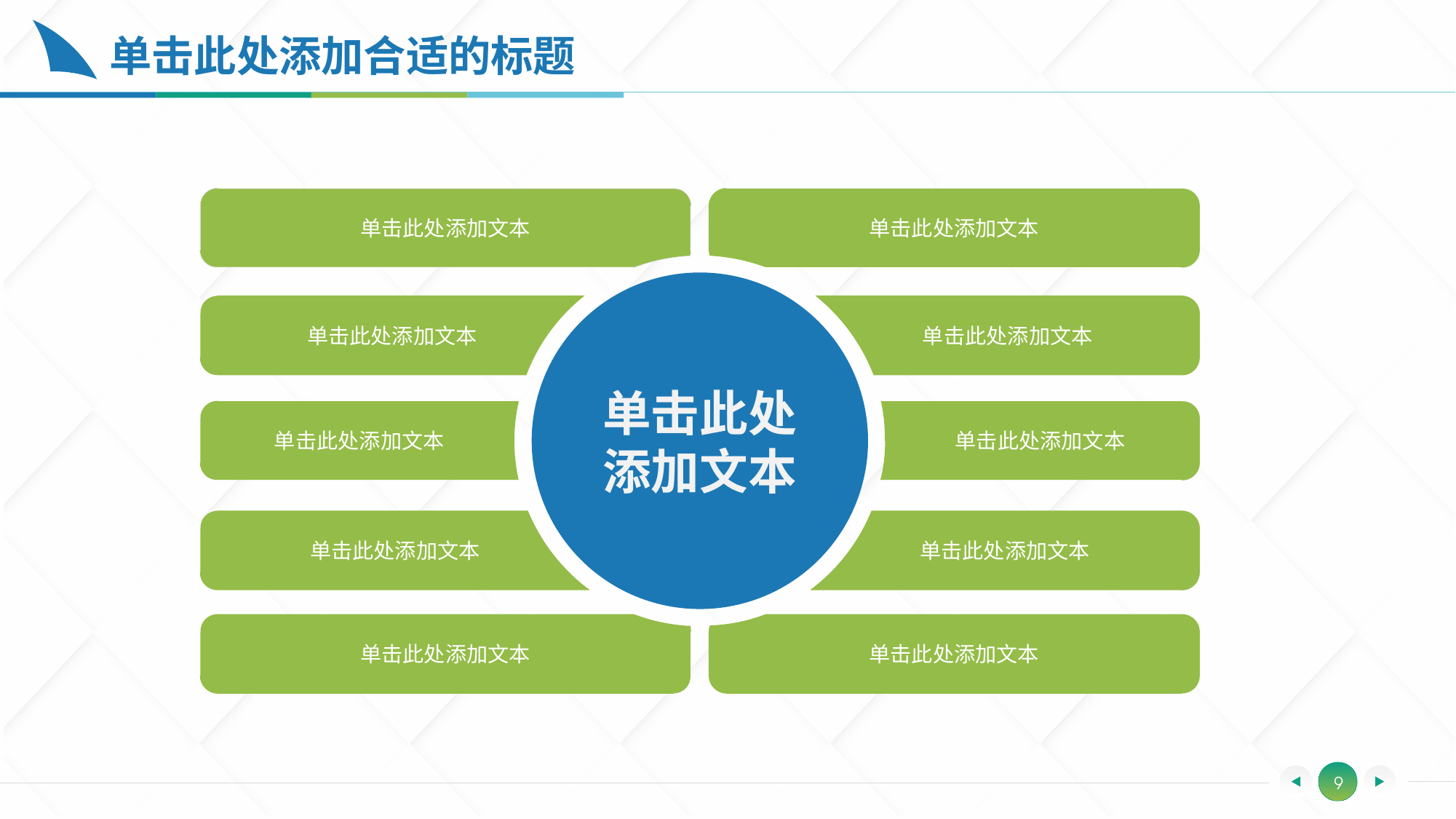

单击此处添加合适的标题
单击此处添加文本
单击此处添加文本
单击此处
添加文本
单击此处添加文本
单击此处添加文本
单击此处添加文本
单击此处添加文本
单击此处添加文本
单击此处添加文本
单击此处添加文本
单击此处添加文本